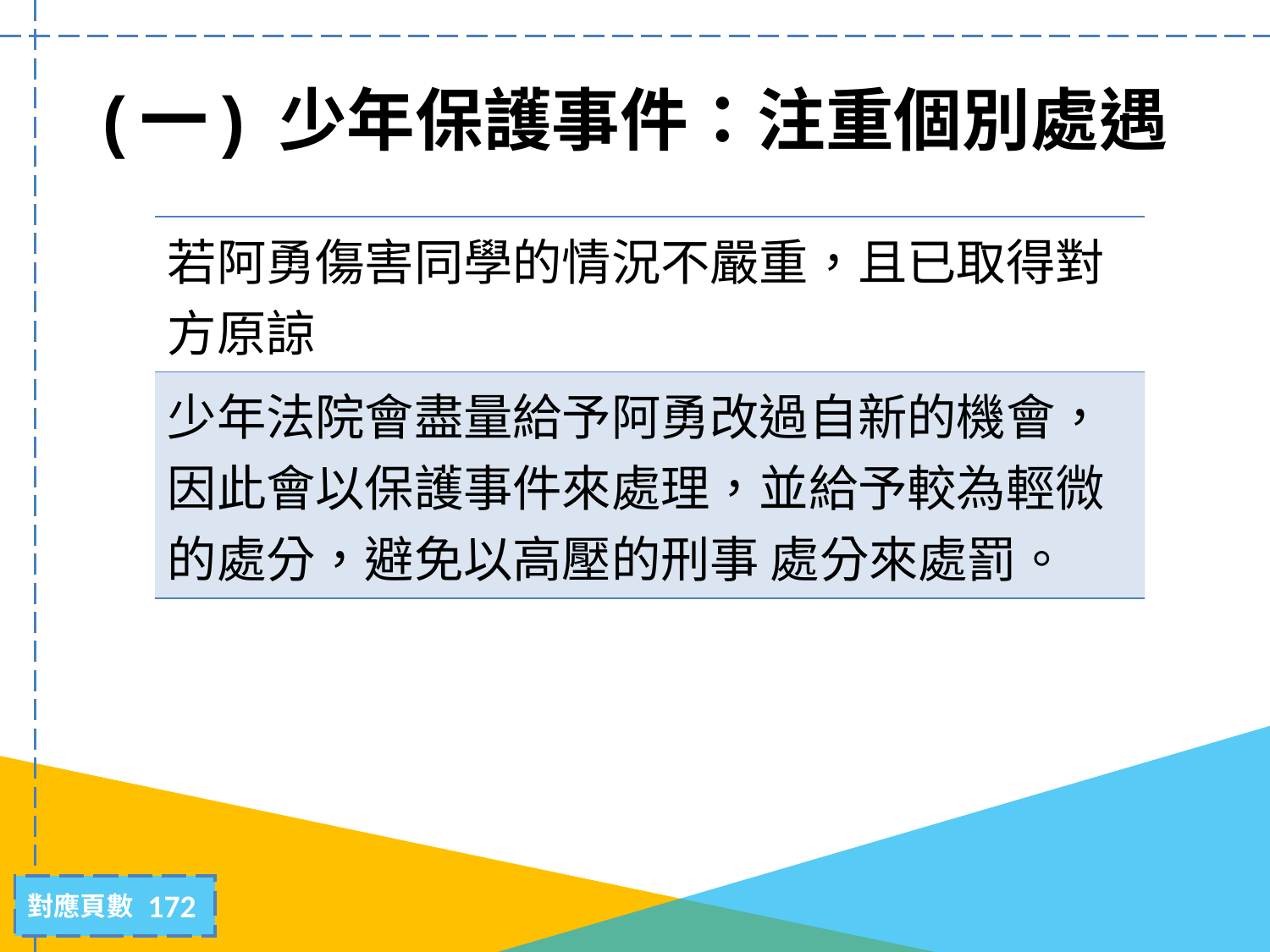

# (一) 少年保護事件：注重個別處遇
| 若阿勇傷害同學的情況不嚴重，且已取得對方原諒 |
| --- |
| 少年法院會盡量給予阿勇改過自新的機會，因此會以保護事件來處理，並給予較為輕微的處分，避免以高壓的刑事 處分來處罰。 |
172